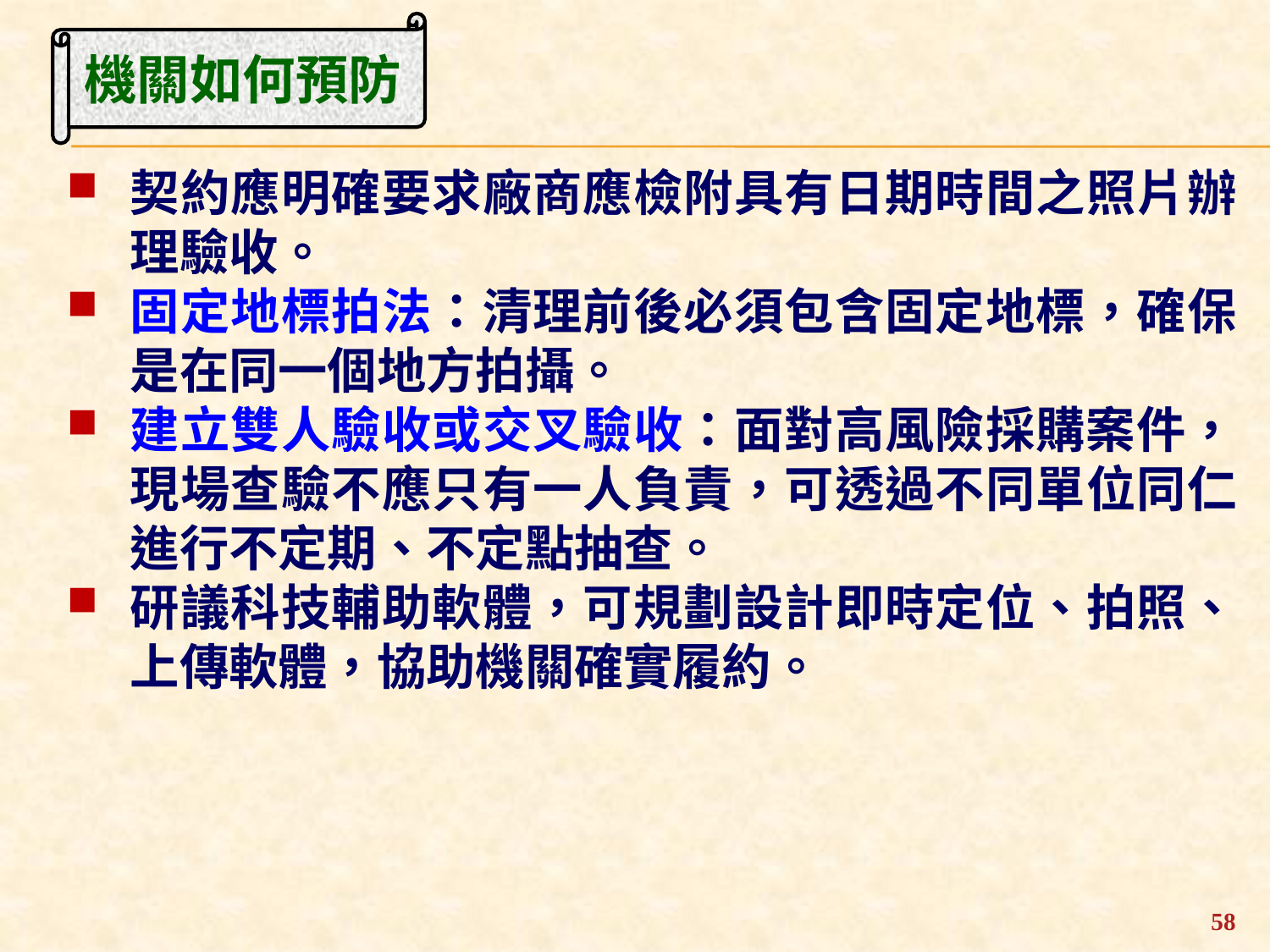

機關如何預防
契約應明確要求廠商應檢附具有日期時間之照片辦理驗收。
固定地標拍法：清理前後必須包含固定地標，確保是在同一個地方拍攝。
建立雙人驗收或交叉驗收：面對高風險採購案件，現場查驗不應只有一人負責，可透過不同單位同仁進行不定期、不定點抽查。
研議科技輔助軟體，可規劃設計即時定位、拍照、上傳軟體，協助機關確實履約。
58